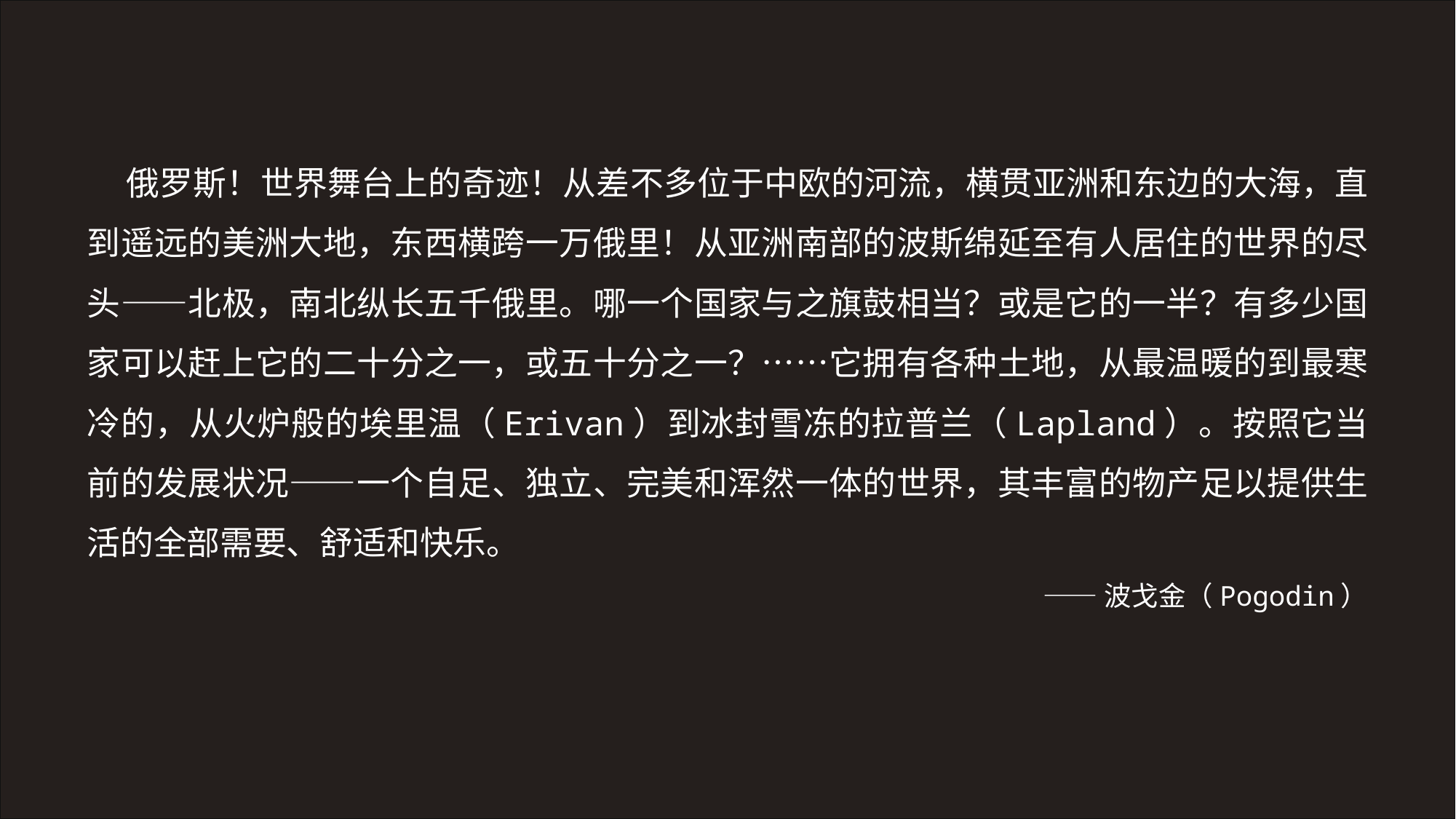

俄罗斯！世界舞台上的奇迹！从差不多位于中欧的河流，横贯亚洲和东边的大海，直到遥远的美洲大地，东西横跨一万俄里！从亚洲南部的波斯绵延至有人居住的世界的尽头——北极，南北纵长五千俄里。哪一个国家与之旗鼓相当？或是它的一半？有多少国家可以赶上它的二十分之一，或五十分之一？……它拥有各种土地，从最温暖的到最寒冷的，从火炉般的埃里温（Erivan）到冰封雪冻的拉普兰（Lapland）。按照它当前的发展状况——一个自足、独立、完美和浑然一体的世界，其丰富的物产足以提供生活的全部需要、舒适和快乐。
——波戈金（Pogodin）